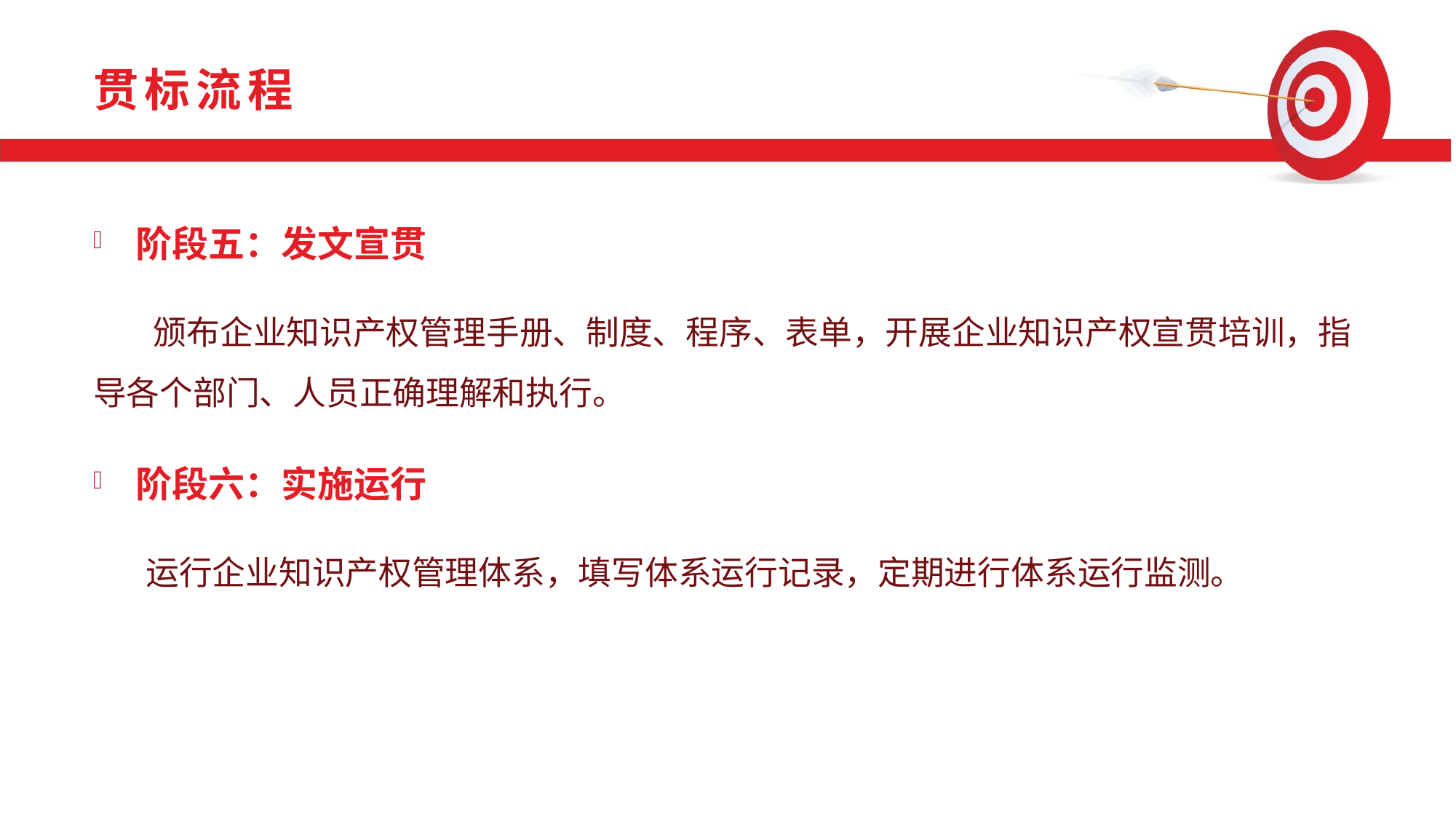

# 贯标流程
阶段五：发文宣贯
       颁布企业知识产权管理手册、制度、程序、表单，开展企业知识产权宣贯培训，指导各个部门、人员正确理解和执行。
阶段六：实施运行
      运行企业知识产权管理体系，填写体系运行记录，定期进行体系运行监测。